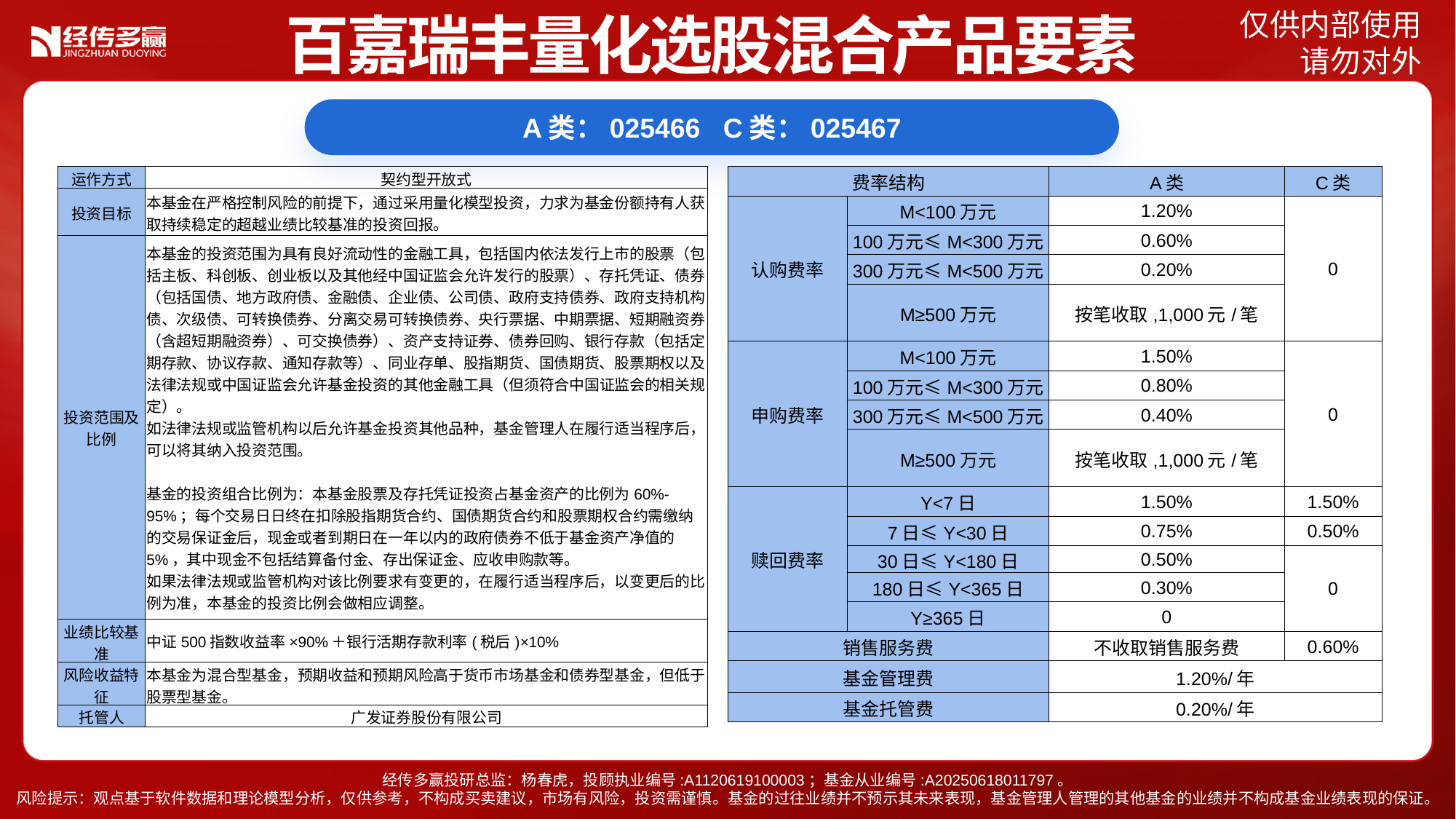

百嘉瑞丰量化选股混合产品要素
A类：025466   C类：025467
| 运作方式 | 契约型开放式 |
| --- | --- |
| 投资目标 | 本基金在严格控制风险的前提下，通过采用量化模型投资，力求为基金份额持有人获取持续稳定的超越业绩比较基准的投资回报。 |
| 投资范围及比例 | 本基金的投资范围为具有良好流动性的金融工具，包括国内依法发行上市的股票（包括主板、科创板、创业板以及其他经中国证监会允许发行的股票）、存托凭证、债券（包括国债、地方政府债、金融债、企业债、公司债、政府支持债券、政府支持机构债、次级债、可转换债券、分离交易可转换债券、央行票据、中期票据、短期融资券（含超短期融资券）、可交换债券）、资产支持证券、债券回购、银行存款（包括定期存款、协议存款、通知存款等）、同业存单、股指期货、国债期货、股票期权以及法律法规或中国证监会允许基金投资的其他金融工具（但须符合中国证监会的相关规定）。 如法律法规或监管机构以后允许基金投资其他品种，基金管理人在履行适当程序后，可以将其纳入投资范围。 基金的投资组合比例为：本基金股票及存托凭证投资占基金资产的比例为60%-95%；每个交易日日终在扣除股指期货合约、国债期货合约和股票期权合约需缴纳的交易保证金后，现金或者到期日在一年以内的政府债券不低于基金资产净值的5%，其中现金不包括结算备付金、存出保证金、应收申购款等。 如果法律法规或监管机构对该比例要求有变更的，在履行适当程序后，以变更后的比例为准，本基金的投资比例会做相应调整。 |
| 业绩比较基准 | 中证500指数收益率×90%＋银行活期存款利率(税后)×10% |
| 风险收益特征 | 本基金为混合型基金，预期收益和预期风险高于货币市场基金和债券型基金，但低于股票型基金。 |
| 托管人 | 广发证券股份有限公司 |
| 费率结构 |  | A类 | C类 |
| --- | --- | --- | --- |
| 认购费率 | M<100万元 | 1.20% | 0 |
|  | 100万元≤M<300万元 | 0.60% |  |
|  | 300万元≤M<500万元 | 0.20% |  |
|  | M≥500万元 | 按笔收取,1,000元/笔 |  |
| 申购费率 | M<100万元 | 1.50% | 0 |
|  | 100万元≤M<300万元 | 0.80% |  |
|  | 300万元≤M<500万元 | 0.40% |  |
|  | M≥500万元 | 按笔收取,1,000元/笔 |  |
| 赎回费率 | Y<7日 | 1.50% | 1.50% |
|  | 7日≤Y<30日 | 0.75% | 0.50% |
|  | 30日≤Y<180日 | 0.50% | 0 |
|  | 180日≤Y<365日 | 0.30% |  |
|  | Y≥365日 | 0 |  |
| 销售服务费 |  | 不收取销售服务费 | 0.60% |
| 基金管理费 |  | 1.20%/年 |  |
| 基金托管费 |  | 0.20%/年 |  |